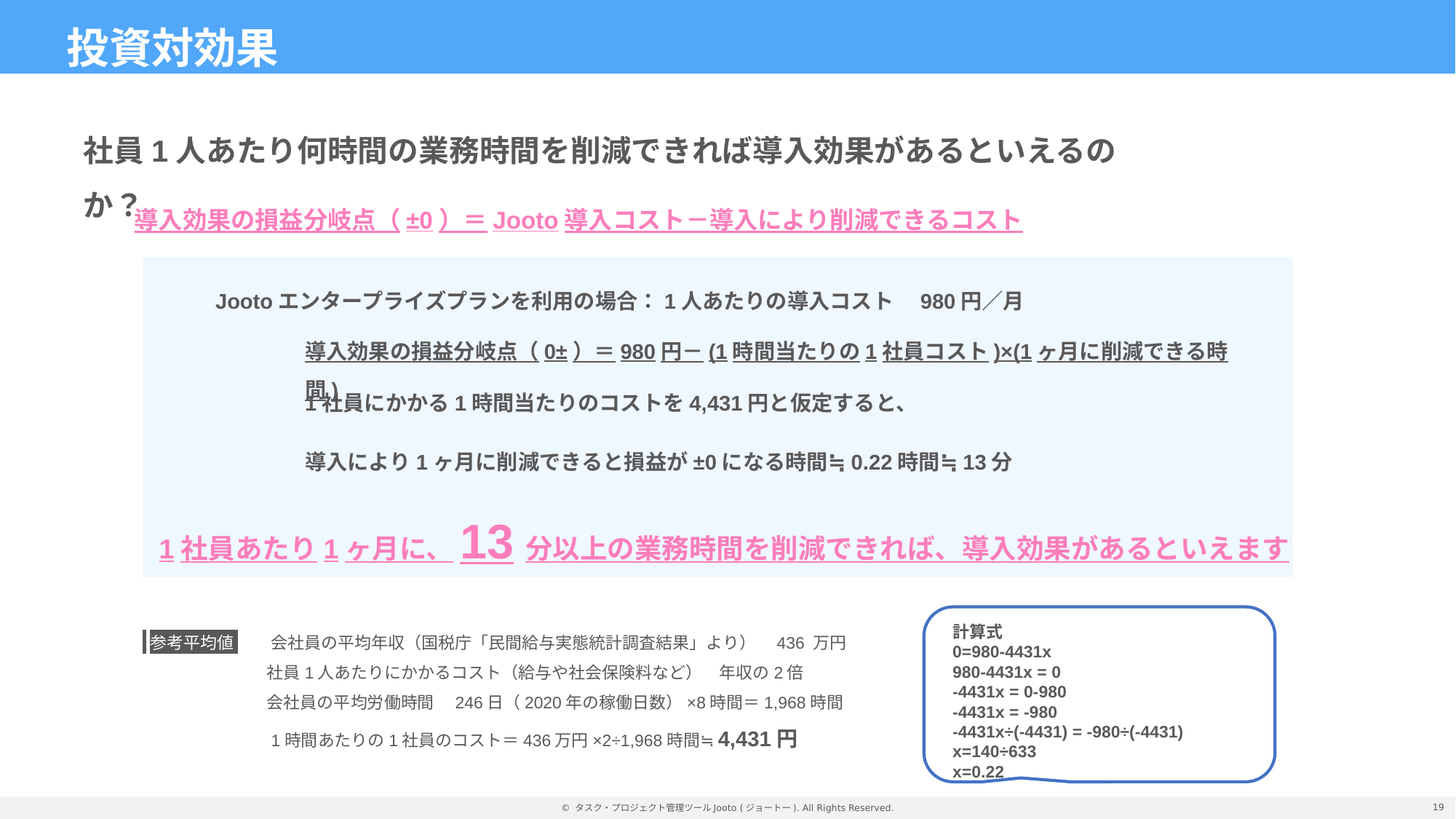

投資対効果
社員1人あたり何時間の業務時間を削減できれば導入効果があるといえるのか？
導入効果の損益分岐点（±0）＝Jooto導入コスト－導入により削減できるコスト

Jootoエンタープライズプランを利用の場合：1人あたりの導入コスト　980円／月
導入効果の損益分岐点（0±）＝980円－(1時間当たりの1社員コスト)×(1ヶ月に削減できる時間)
1社員にかかる1時間当たりのコストを4,431円と仮定すると、
導入により1ヶ月に削減できると損益が±0になる時間≒0.22時間≒13分
1社員あたり1ヶ月に、13分以上の業務時間を削減できれば、導入効果があるといえます
計算式
0=980-4431x
980-4431x = 0
-4431x = 0-980
-4431x = -980
-4431x÷(-4431) = -980÷(-4431)
x=140÷633
x=0.22

 参考平均値 　　会社員の平均年収（国税庁「民間給与実態統計調査結果」より）　436 万円
　　　　　　　  社員1人あたりにかかるコスト（給与や社会保険料など）　年収の2倍
　　　　　　　  会社員の平均労働時間　246日（2020年の稼働日数）×8時間＝1,968時間
　　　　　　　  1時間あたりの1社員のコスト＝436万円×2÷1,968時間≒4,431円